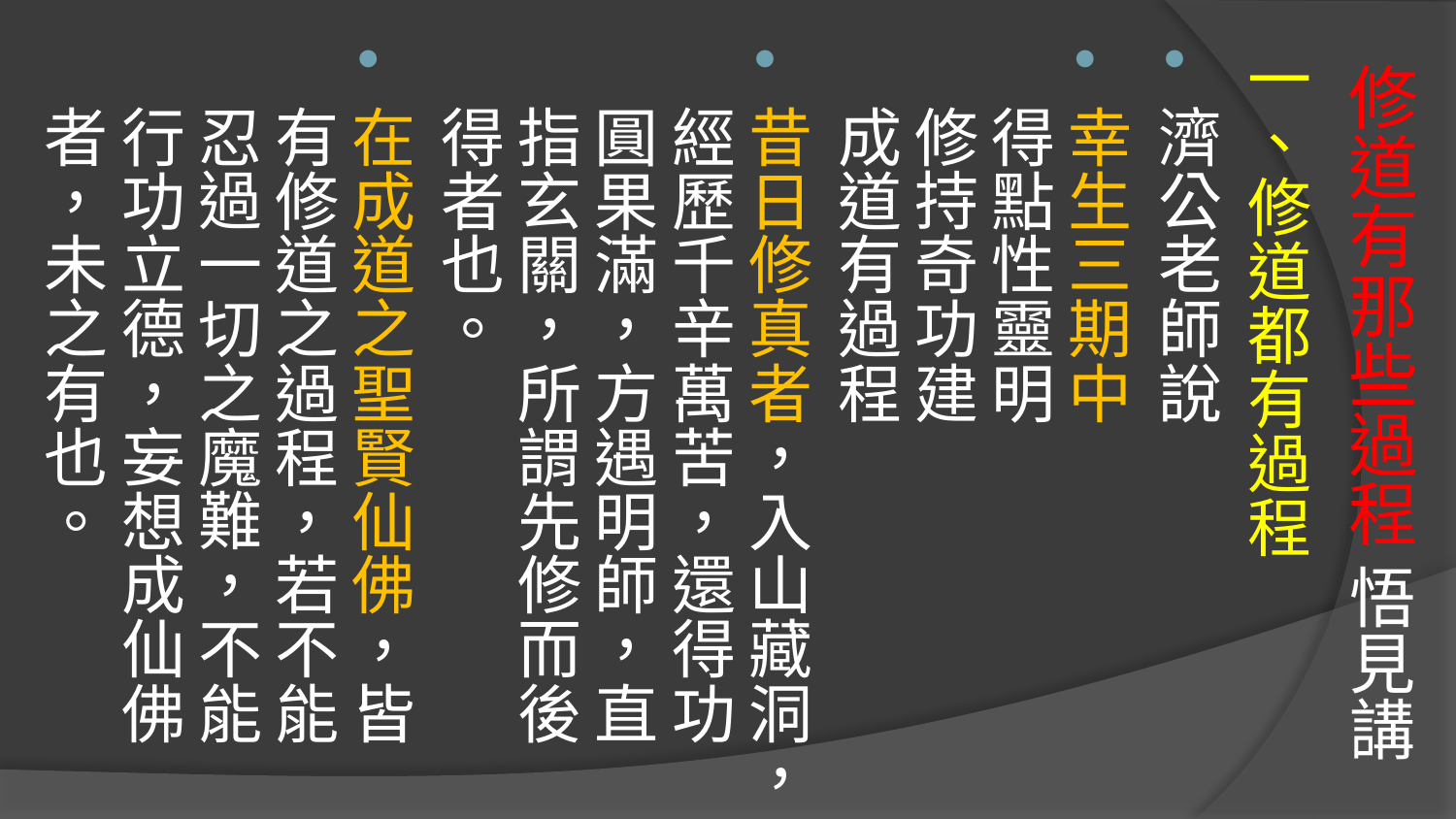

一、修道都有過程
濟公老師說
幸生三期中　 
得點性靈明　 
修持奇功建　 
成道有過程
昔日修真者，入山藏洞，經歷千辛萬苦，還得功圓果滿，方遇明師，直指玄關，所謂先修而後得者也。
在成道之聖賢仙佛，皆有修道之過程，若不能忍過一切之魔難，不能行功立德，妄想成仙佛者，未之有也。
# 修道有那些過程 悟見講